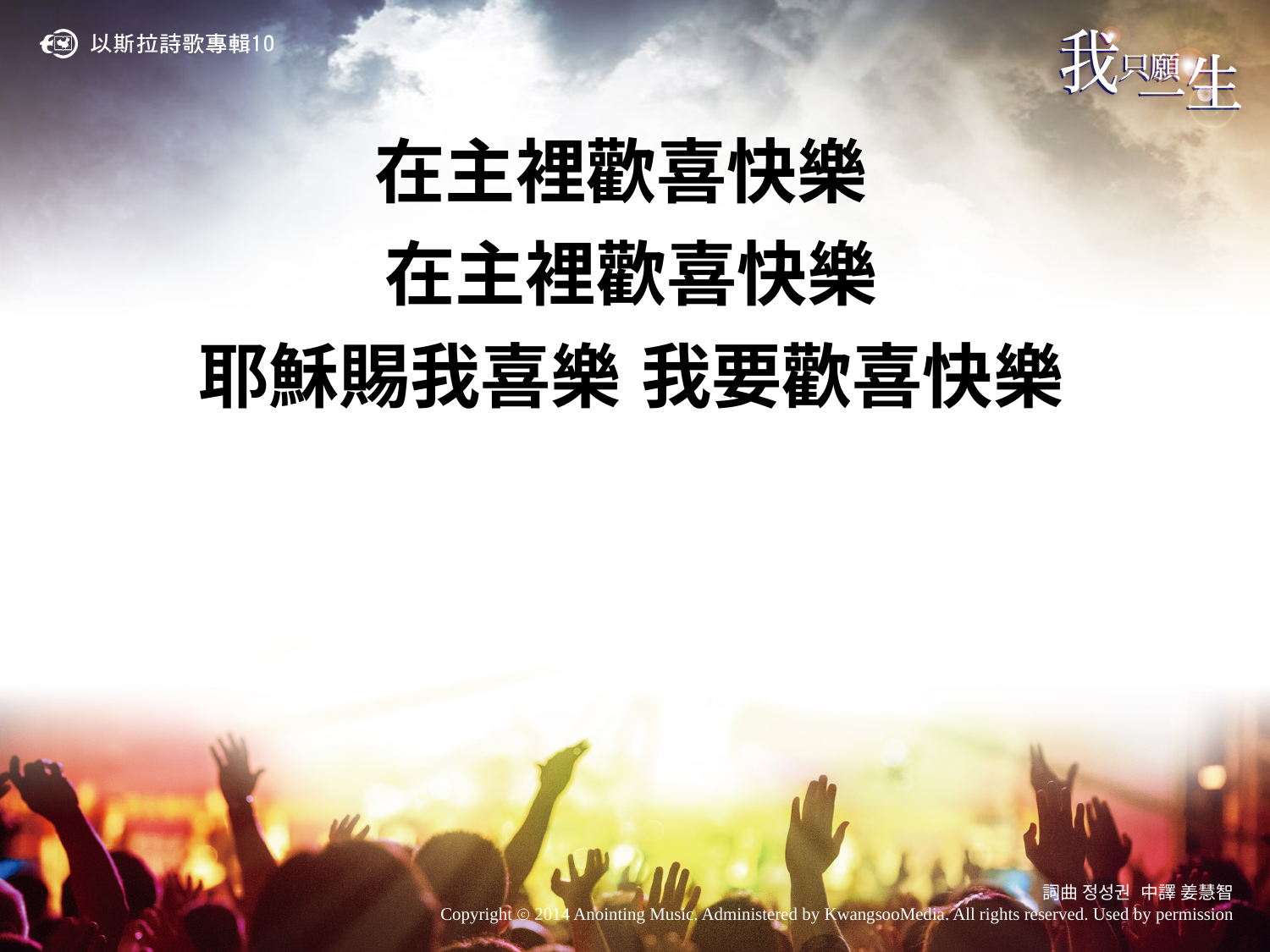

在主裡歡喜快樂
在主裡歡喜快樂
耶穌賜我喜樂 我要歡喜快樂
詞曲 정성권  中譯 姜慧智
Copyright ⓒ 2014 Anointing Music. Administered by KwangsooMedia. All rights reserved. Used by permission